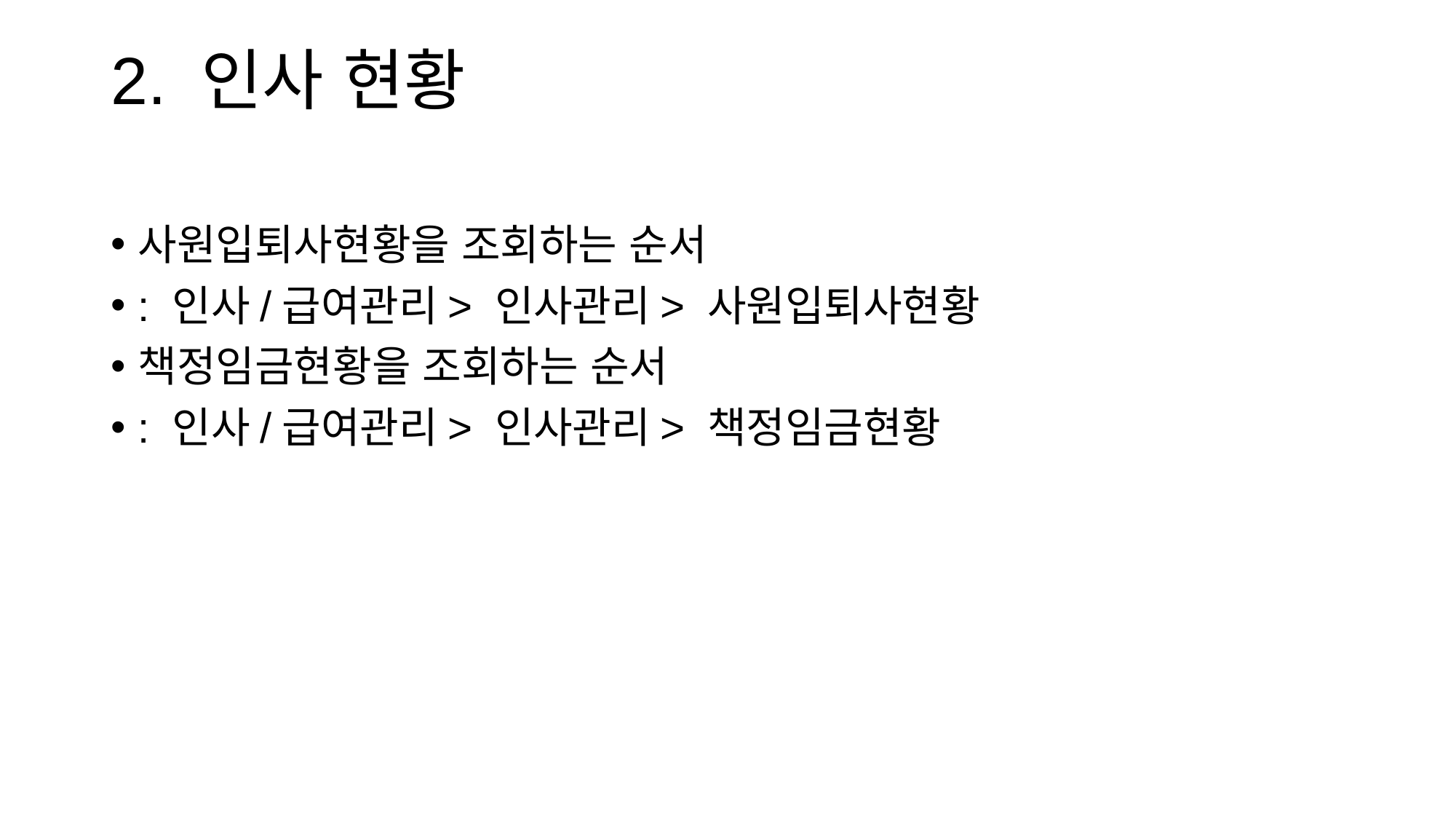

# 2. 인사 현황
사원입퇴사현황을 조회하는 순서
: 인사/급여관리> 인사관리> 사원입퇴사현황
책정임금현황을 조회하는 순서
: 인사/급여관리> 인사관리> 책정임금현황